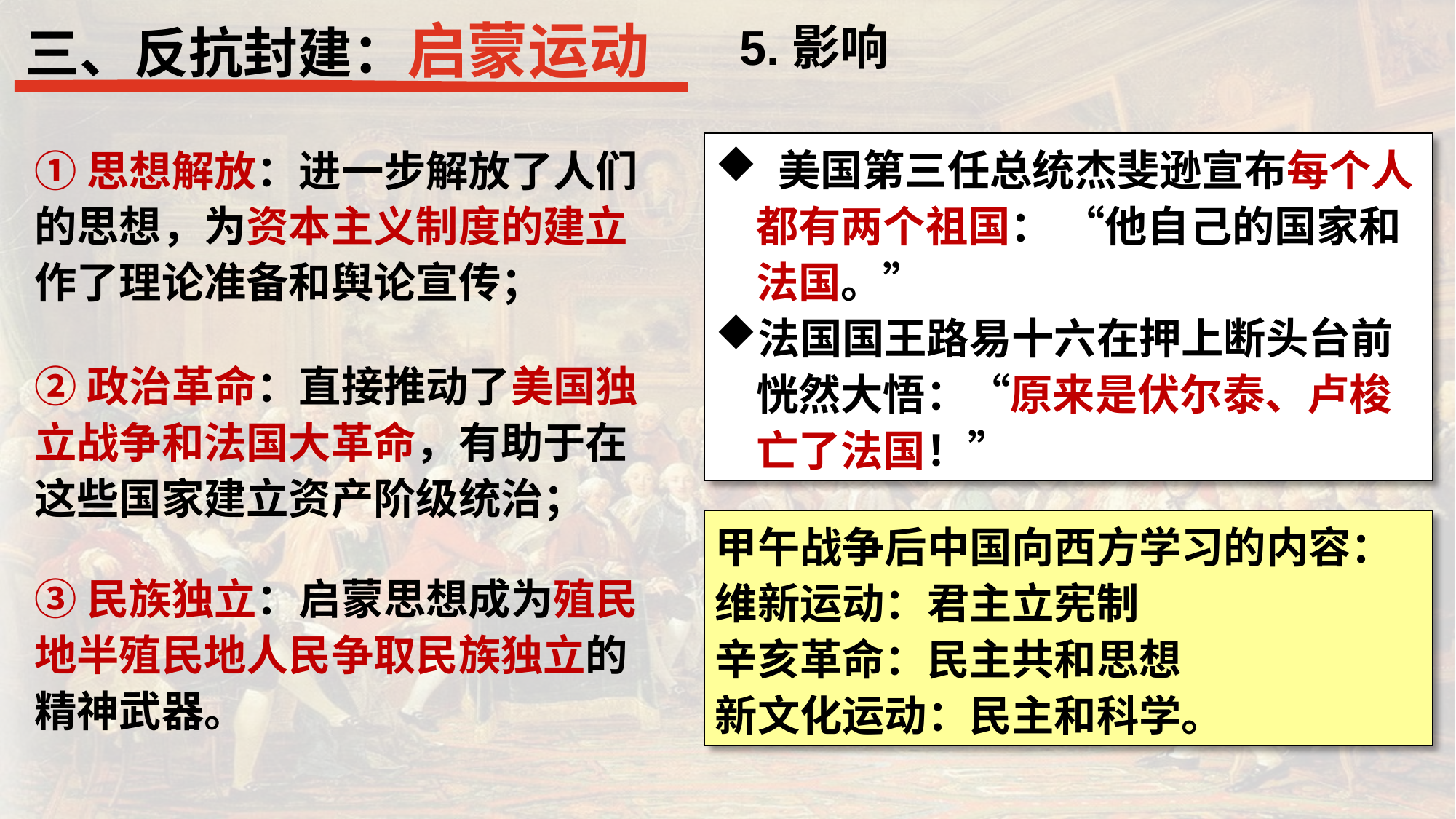

三、反抗封建：启蒙运动

5.影响
①思想解放：进一步解放了人们的思想，为资本主义制度的建立作了理论准备和舆论宣传；
 美国第三任总统杰斐逊宣布每个人都有两个祖国： “他自己的国家和法国。”
法国国王路易十六在押上断头台前恍然大悟：“原来是伏尔泰、卢梭亡了法国！”
②政治革命：直接推动了美国独立战争和法国大革命，有助于在这些国家建立资产阶级统治；
甲午战争后中国向西方学习的内容：
维新运动：君主立宪制
辛亥革命：民主共和思想
新文化运动：民主和科学。
③民族独立：启蒙思想成为殖民地半殖民地人民争取民族独立的精神武器。